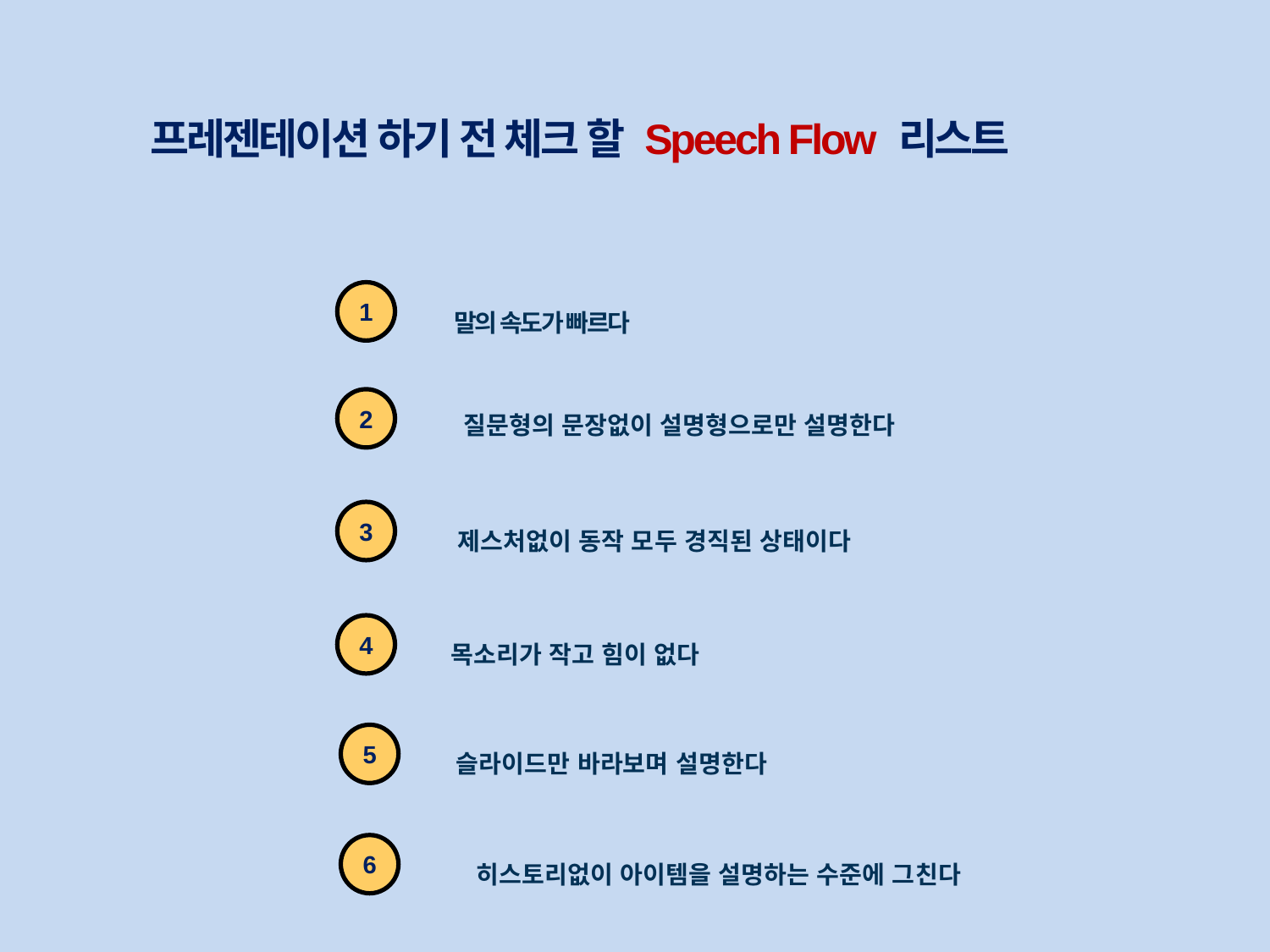

프레젠테이션 하기 전 체크 할 Speech Flow 리스트
 말의 속도가 빠르다
1
질문형의 문장없이 설명형으로만 설명한다
2

제스처없이 동작 모두 경직된 상태이다
3
목소리가 작고 힘이 없다
4
슬라이드만 바라보며 설명한다
5
 히스토리없이 아이템을 설명하는 수준에 그친다
6